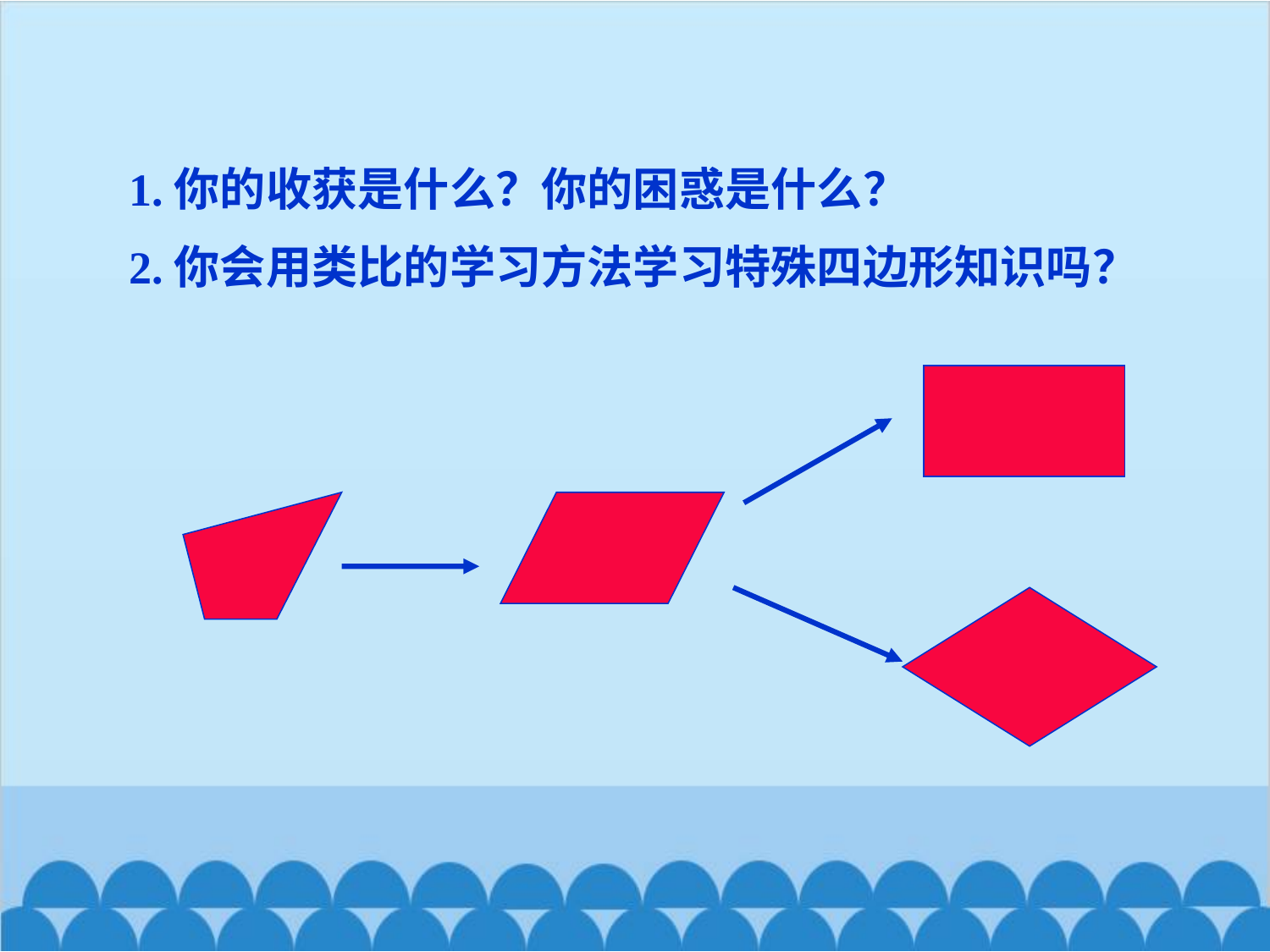

1.你的收获是什么？你的困惑是什么？
2.你会用类比的学习方法学习特殊四边形知识吗？